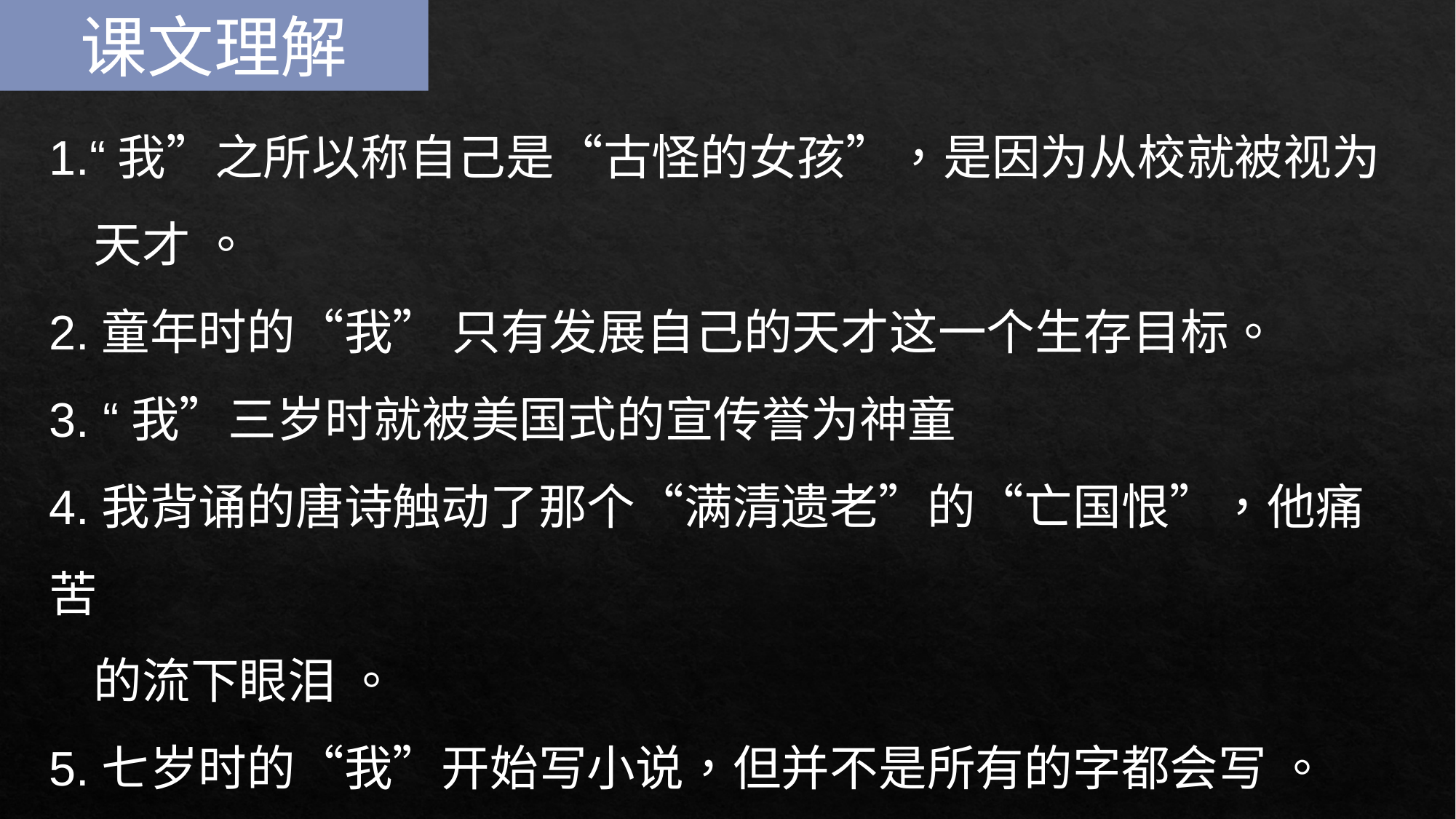

课文理解
1.“我”之所以称自己是“古怪的女孩”，是因为从校就被视为
   天才 。
2.童年时的“我” 只有发展自己的天才这一个生存目标。
3. “我”三岁时就被美国式的宣传誉为神童
4.我背诵的唐诗触动了那个“满清遗老”的“亡国恨”，他痛苦
   的流下眼泪 。
5.七岁时的“我”开始写小说，但并不是所有的字都会写 。
   七岁的时候。